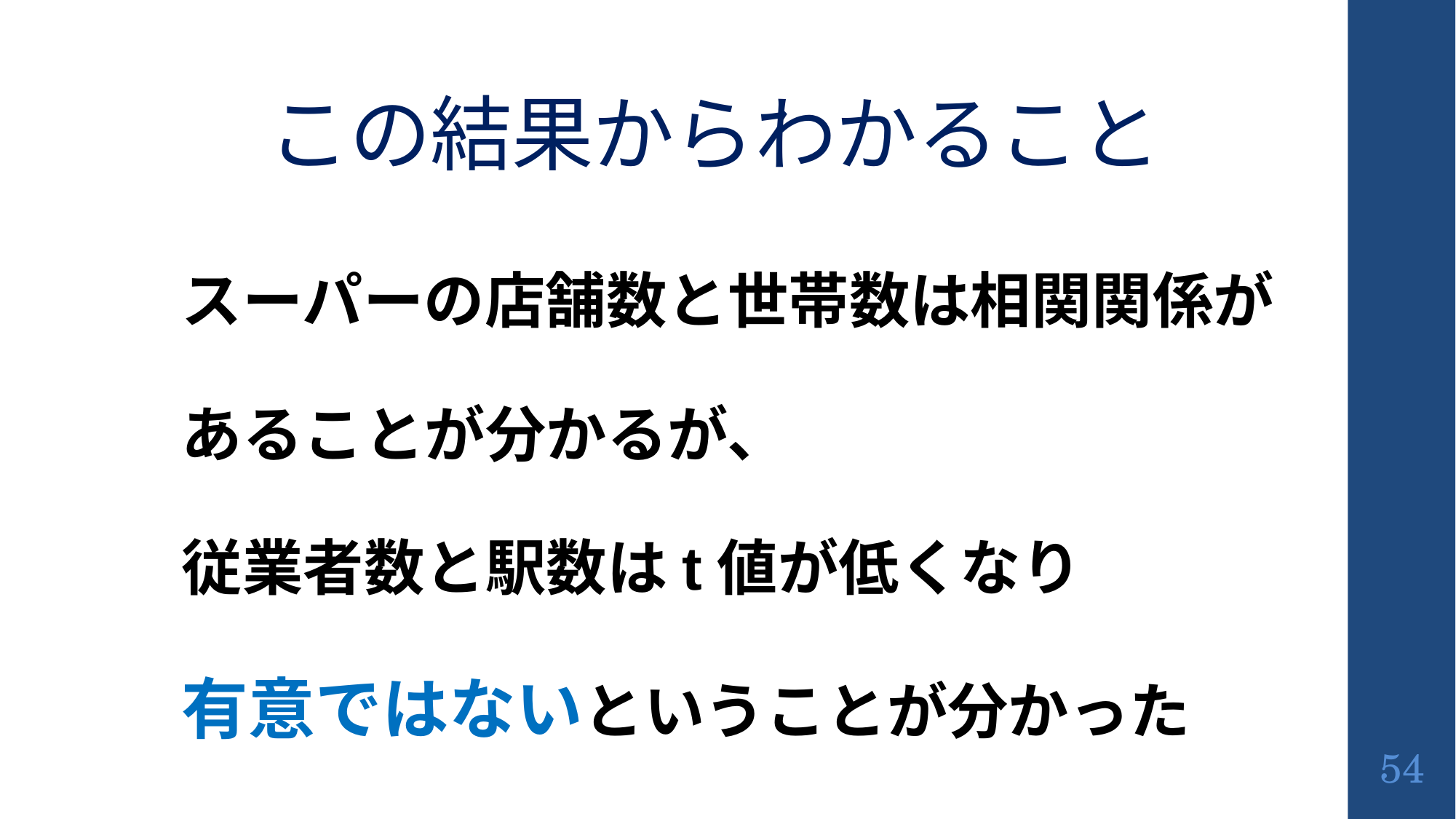

# この結果からわかること
　スーパーの店舗数と世帯数は相関関係が
　あることが分かるが、
　従業者数と駅数はt値が低くなり
　有意ではないということが分かった

54